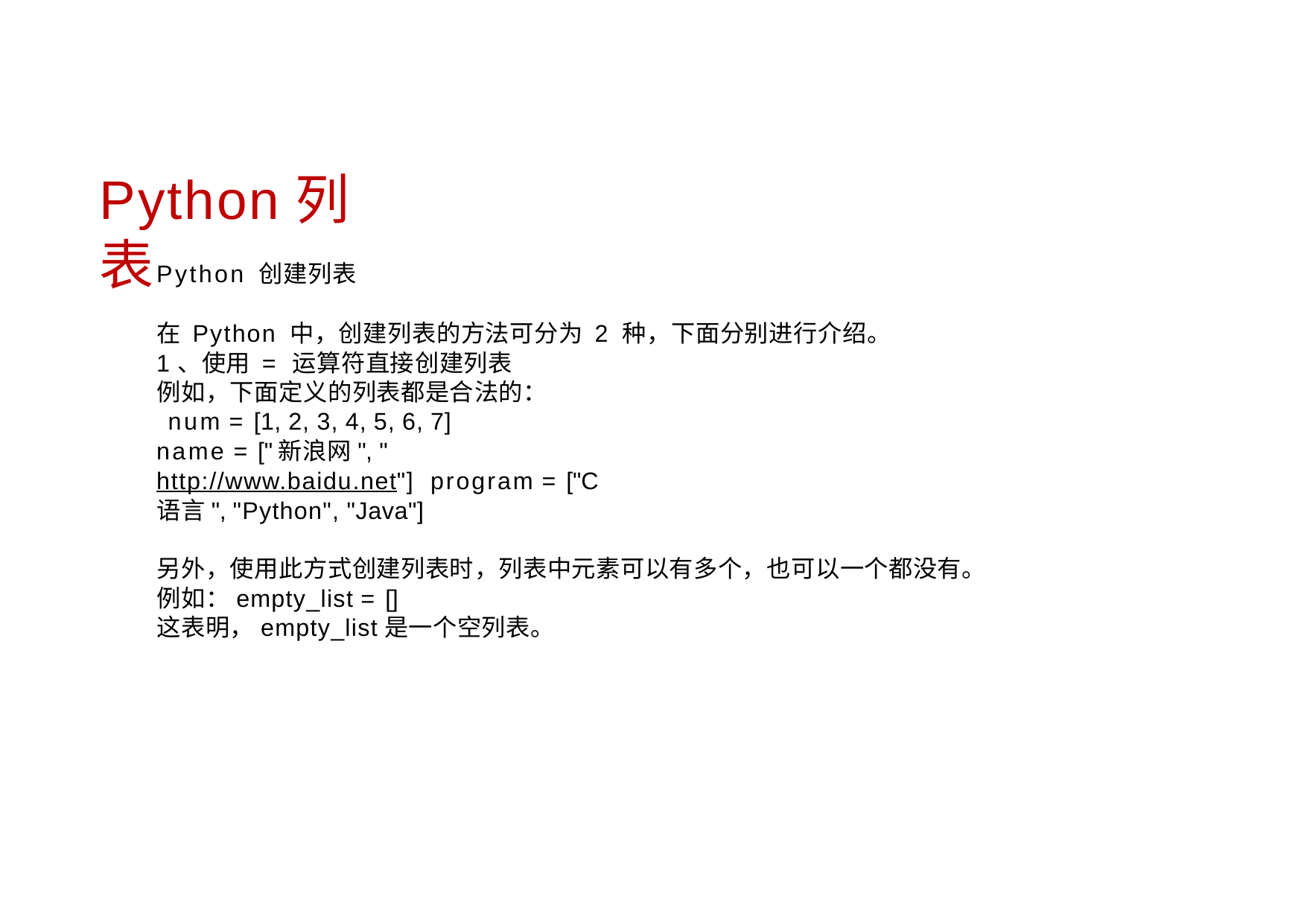

# Python列表
Python 创建列表

在 Python 中，创建列表的方法可分为 2 种，下面分别进行介绍。
1、使用 = 运算符直接创建列表
例如，下面定义的列表都是合法的：  num = [1, 2, 3, 4, 5, 6, 7]
name = ["新浪网", "http://www.baidu.net"]  program = ["C语言", "Python", "Java"]

另外，使用此方式创建列表时，列表中元素可以有多个，也可以一个都没有。 例如：empty_list = []
这表明，empty_list是一个空列表。